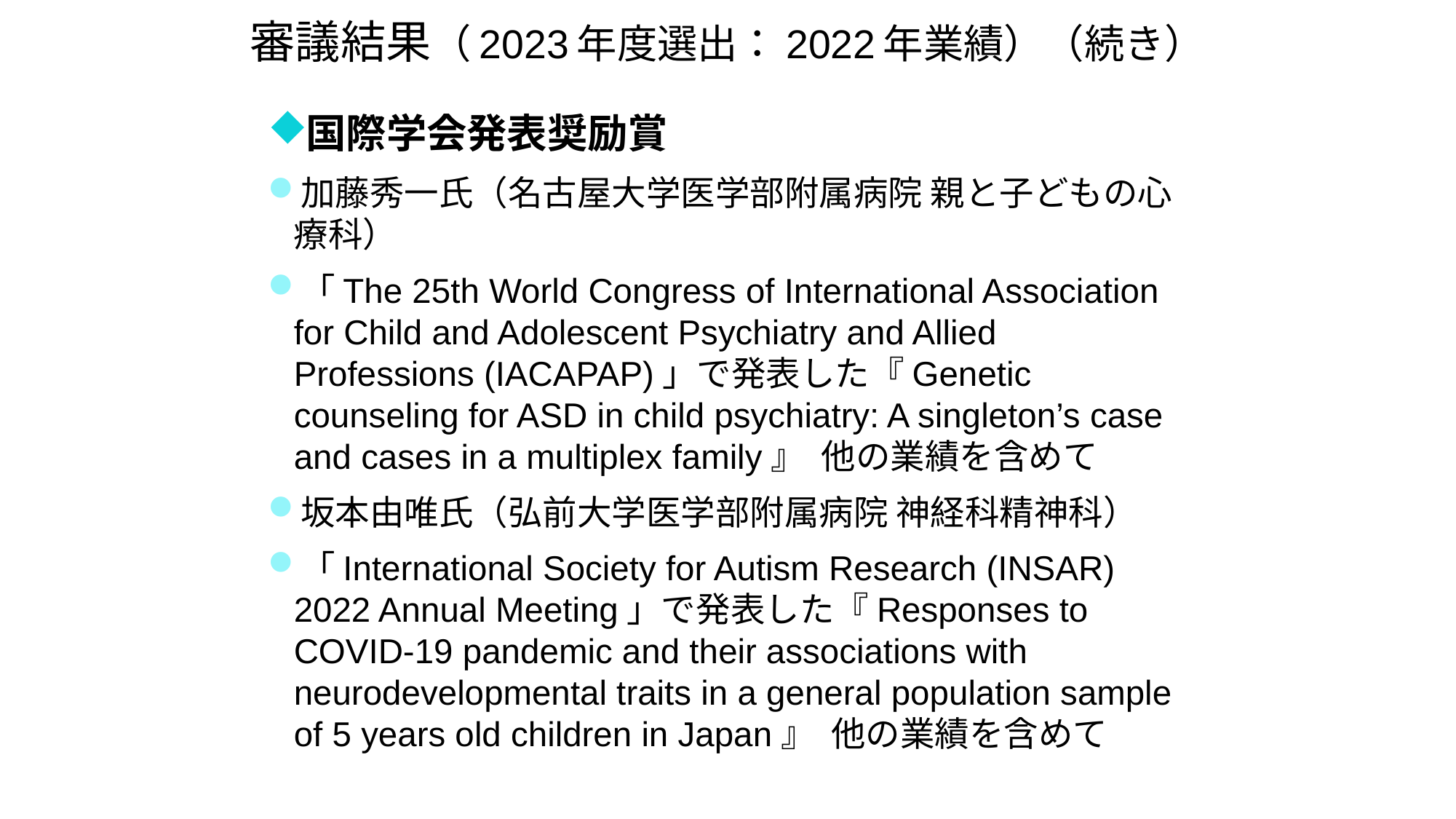

# 審議結果（2023年度選出：2022年業績）（続き）
国際学会発表奨励賞
加藤秀一氏（名古屋大学医学部附属病院 親と子どもの心療科）
「The 25th World Congress of International Association for Child and Adolescent Psychiatry and Allied Professions (IACAPAP)」で発表した『Genetic counseling for ASD in child psychiatry: A singleton’s case and cases in a multiplex family』  他の業績を含めて
坂本由唯氏（弘前大学医学部附属病院 神経科精神科）
「International Society for Autism Research (INSAR) 2022 Annual Meeting」で発表した『Responses to COVID-19 pandemic and their associations with neurodevelopmental traits in a general population sample of 5 years old children in Japan』  他の業績を含めて